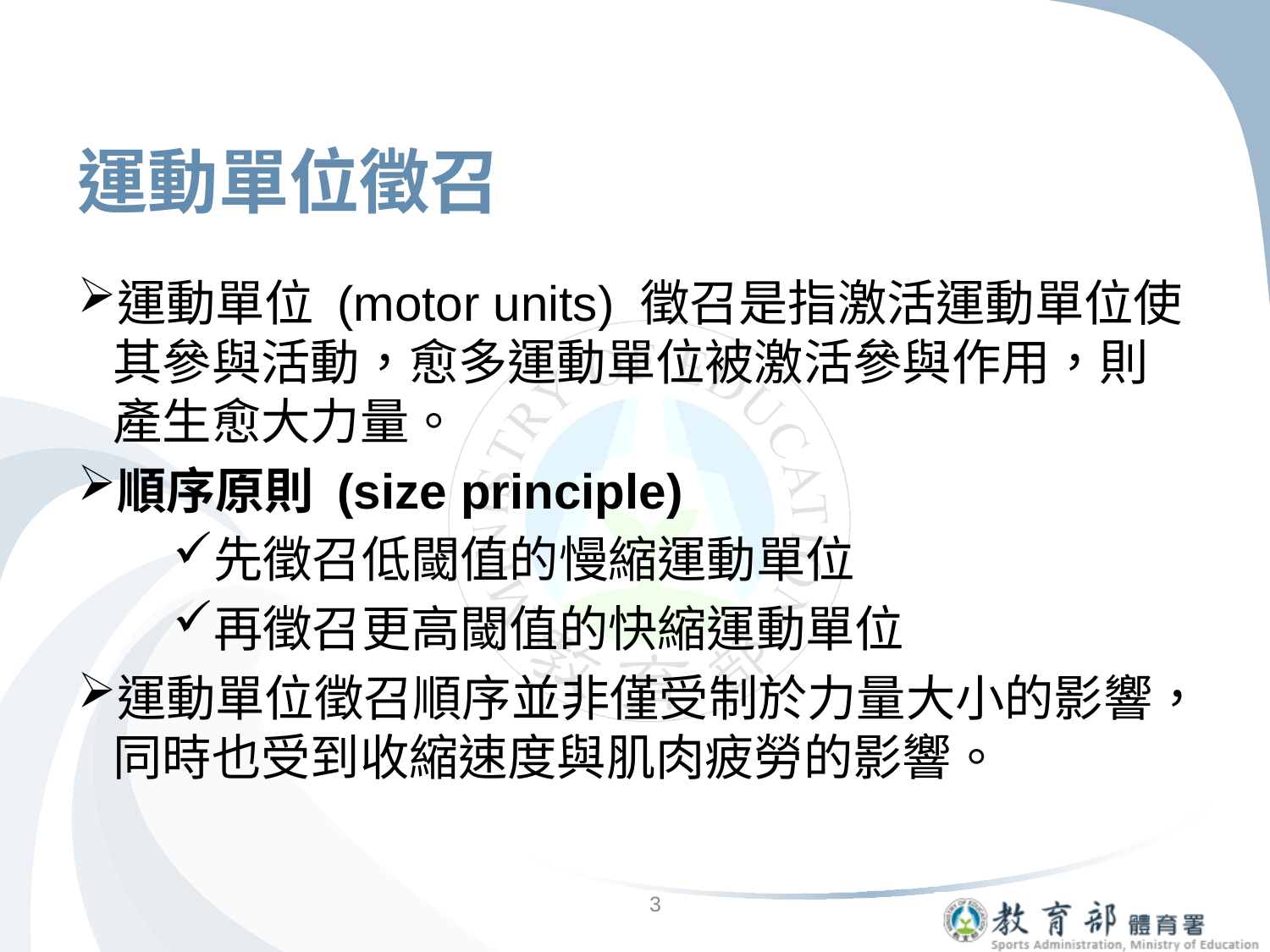

# 運動單位徵召
運動單位 (motor units) 徵召是指激活運動單位使其參與活動，愈多運動單位被激活參與作用，則產生愈大力量。
順序原則 (size principle)
先徵召低閾值的慢縮運動單位
再徵召更高閾值的快縮運動單位
運動單位徵召順序並非僅受制於力量大小的影響，同時也受到收縮速度與肌肉疲勞的影響。
3